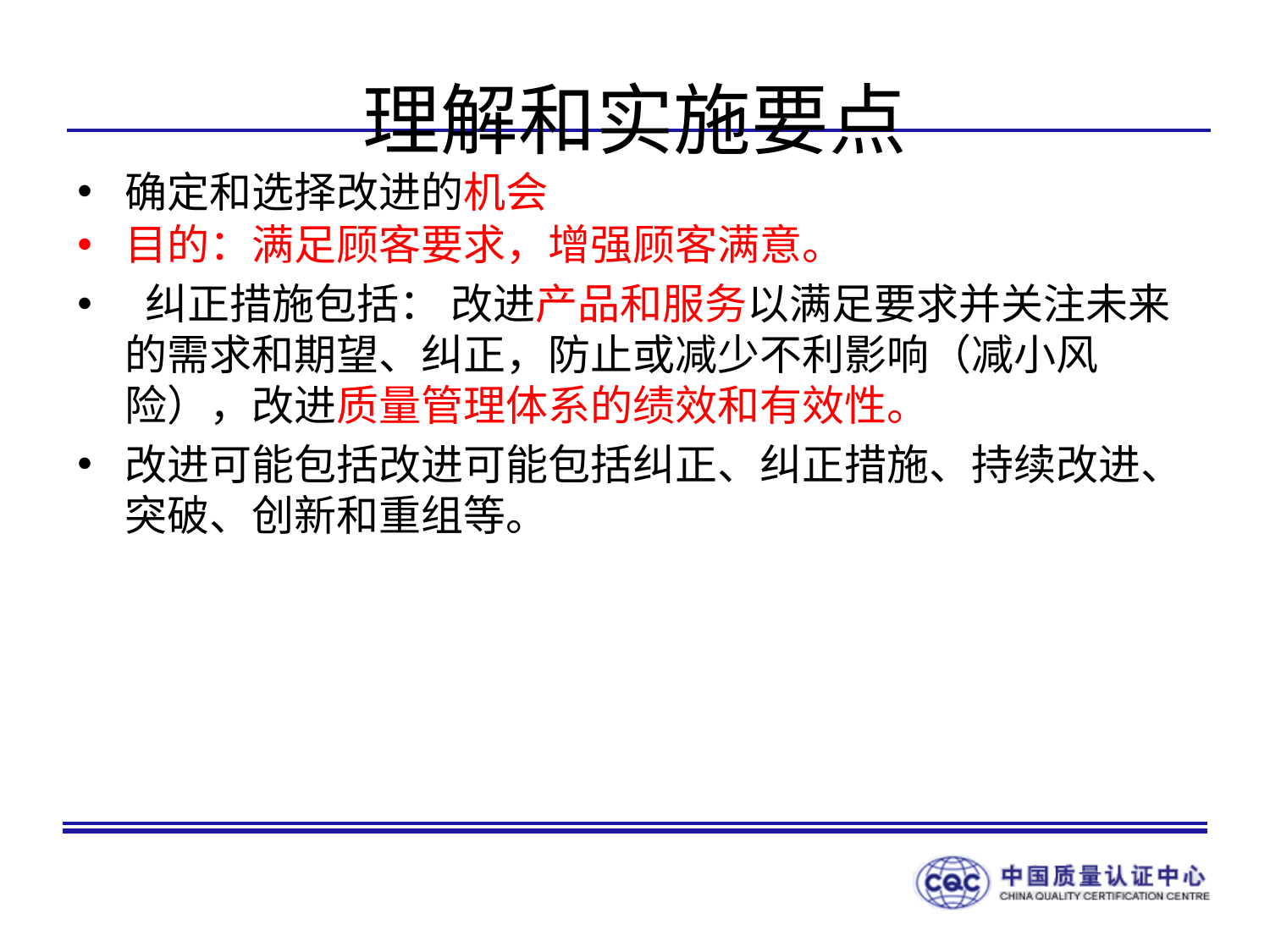

# 理解和实施要点
确定和选择改进的机会
目的：满足顾客要求，增强顾客满意。
 纠正措施包括： 改进产品和服务以满足要求并关注未来的需求和期望、纠正，防止或减少不利影响（减小风险），改进质量管理体系的绩效和有效性。
改进可能包括改进可能包括纠正、纠正措施、持续改进、突破、创新和重组等。

239